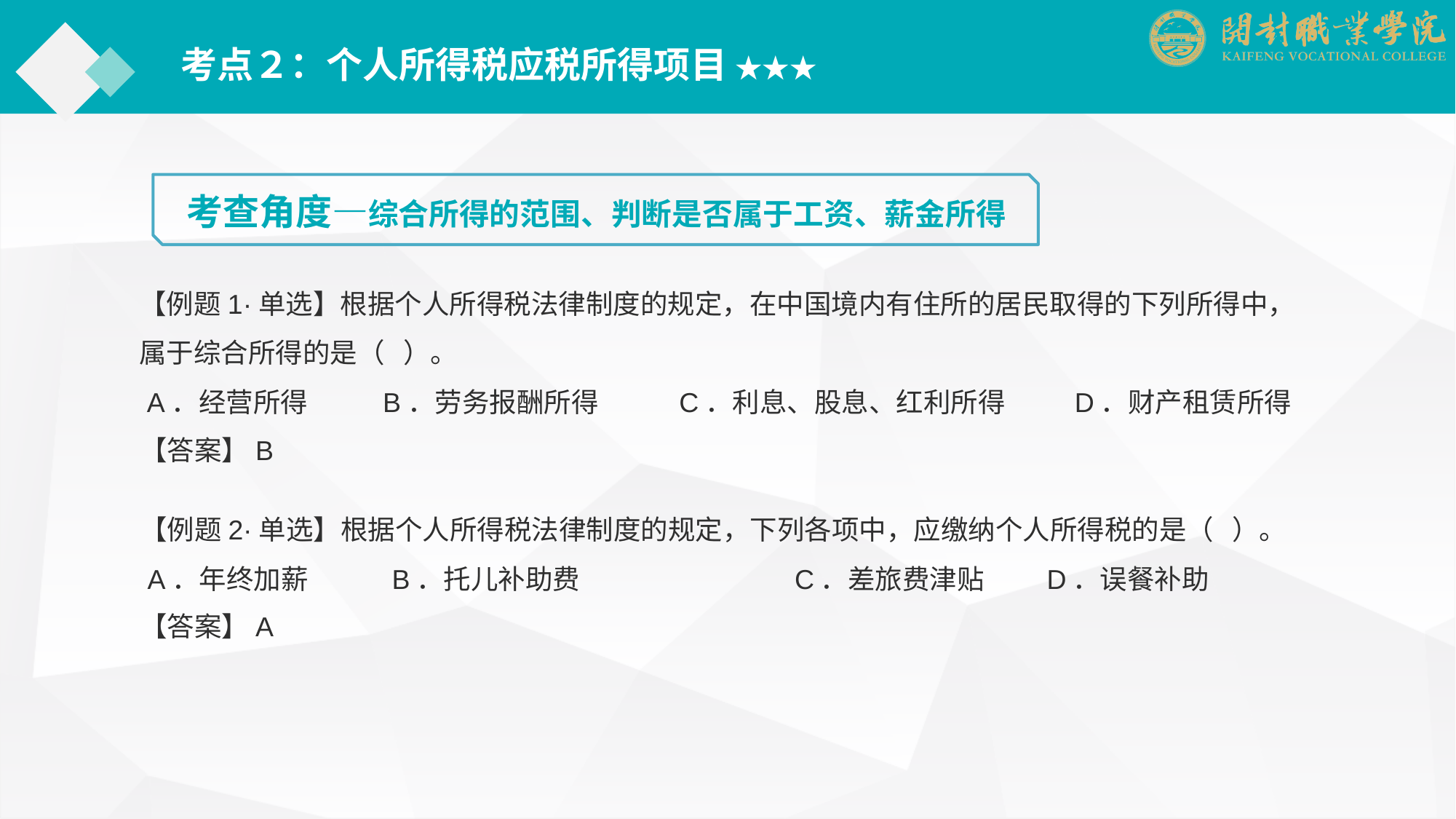

考点２：个人所得税应税所得项目 ★★★

考查角度—综合所得的范围、判断是否属于工资、薪金所得
【例题1·单选】根据个人所得税法律制度的规定，在中国境内有住所的居民取得的下列所得中，属于综合所得的是（   ）。
 A．经营所得	   B．劳务报酬所得            C．利息、股息、红利所得	         D．财产租赁所得
【答案】B
【例题2·单选】根据个人所得税法律制度的规定，下列各项中，应缴纳个人所得税的是（   ）。
 A．年终加薪	　B．托儿补助费		C．差旅费津贴	　D．误餐补助
【答案】A